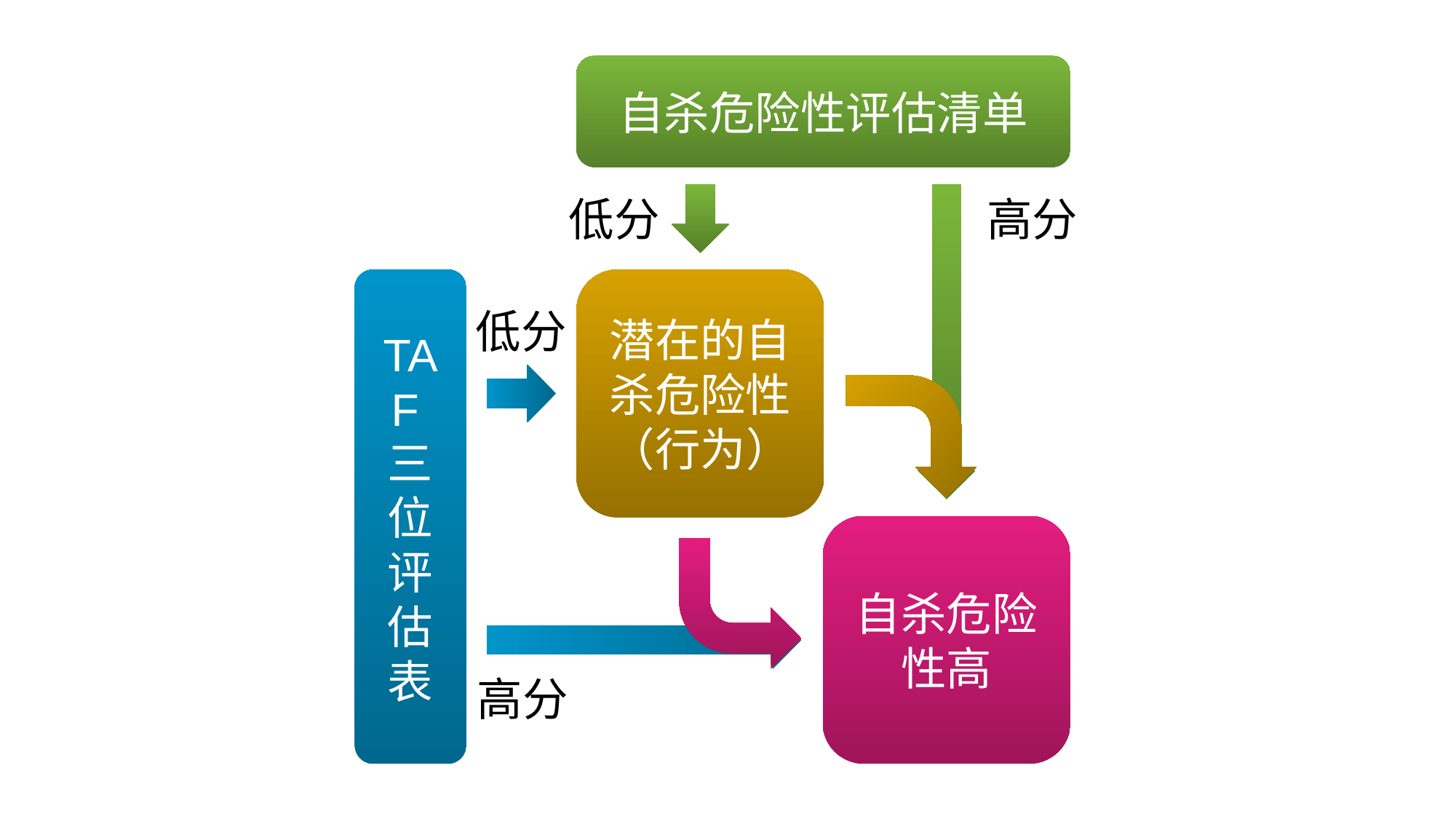

自杀危险性评估清单
高分
低分

TAF三位评估表
潜在的自杀危险性（行为）
低分

自杀危险性高

高分